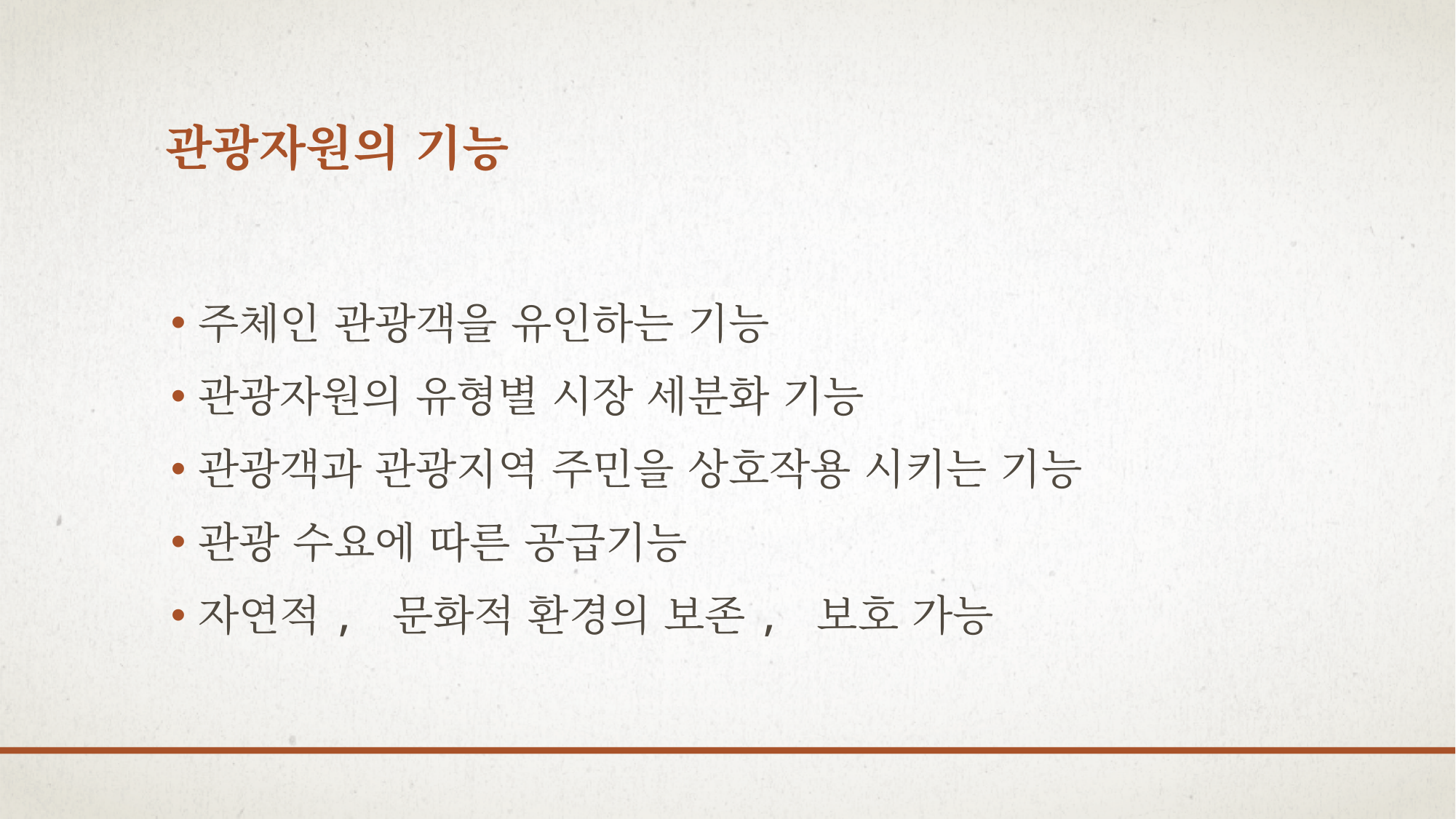

# 관광자원의 기능

주체인 관광객을 유인하는 기능
관광자원의 유형별 시장 세분화 기능
관광객과 관광지역 주민을 상호작용 시키는 기능
관광 수요에 따른 공급기능
자연적, 문화적 환경의 보존, 보호 가능